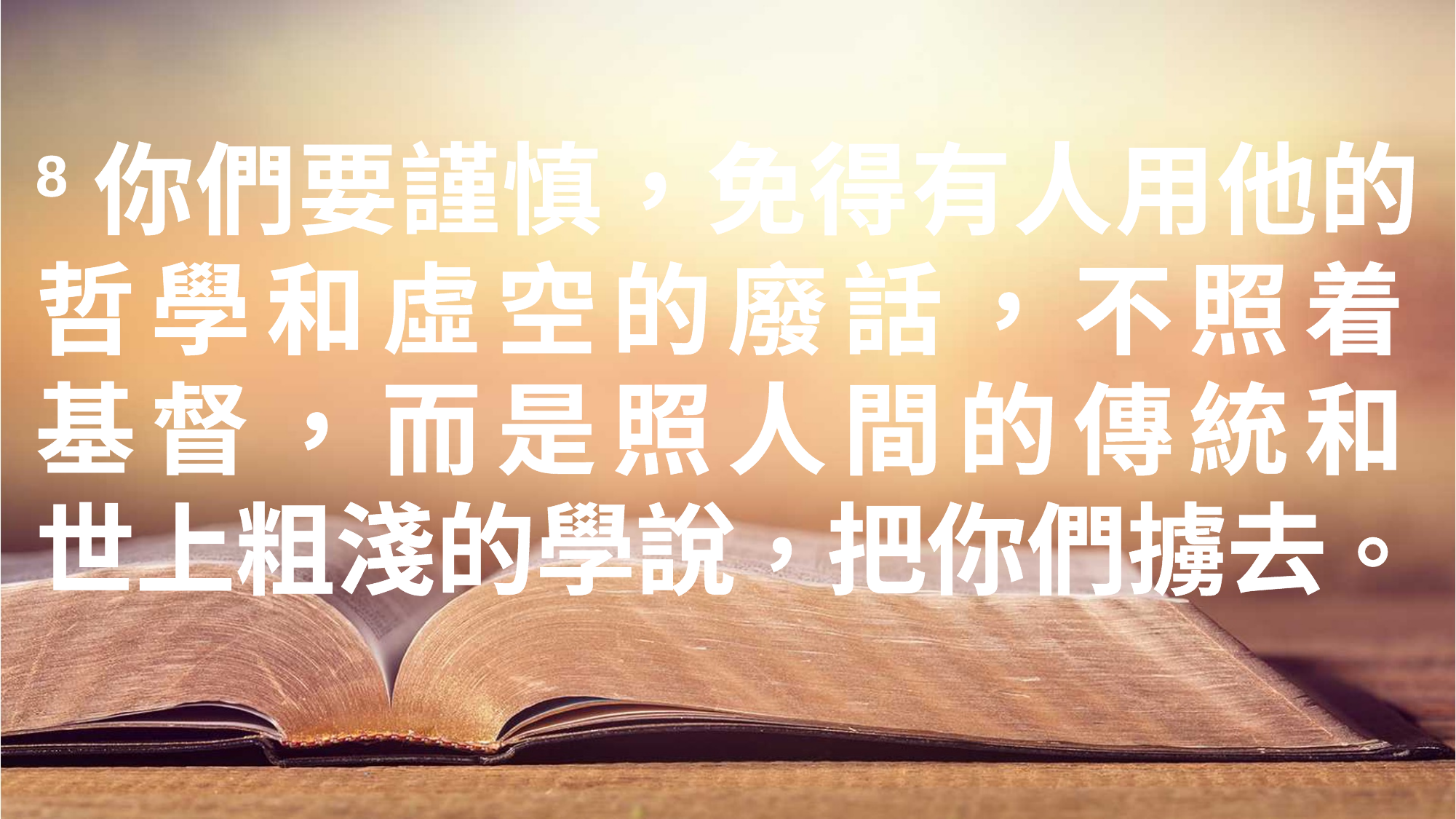

8你們要謹慎，免得有人用他的哲學和虛空的廢話，不照着
基督，而是照人間的傳統和
世上粗淺的學說，把你們擄去。